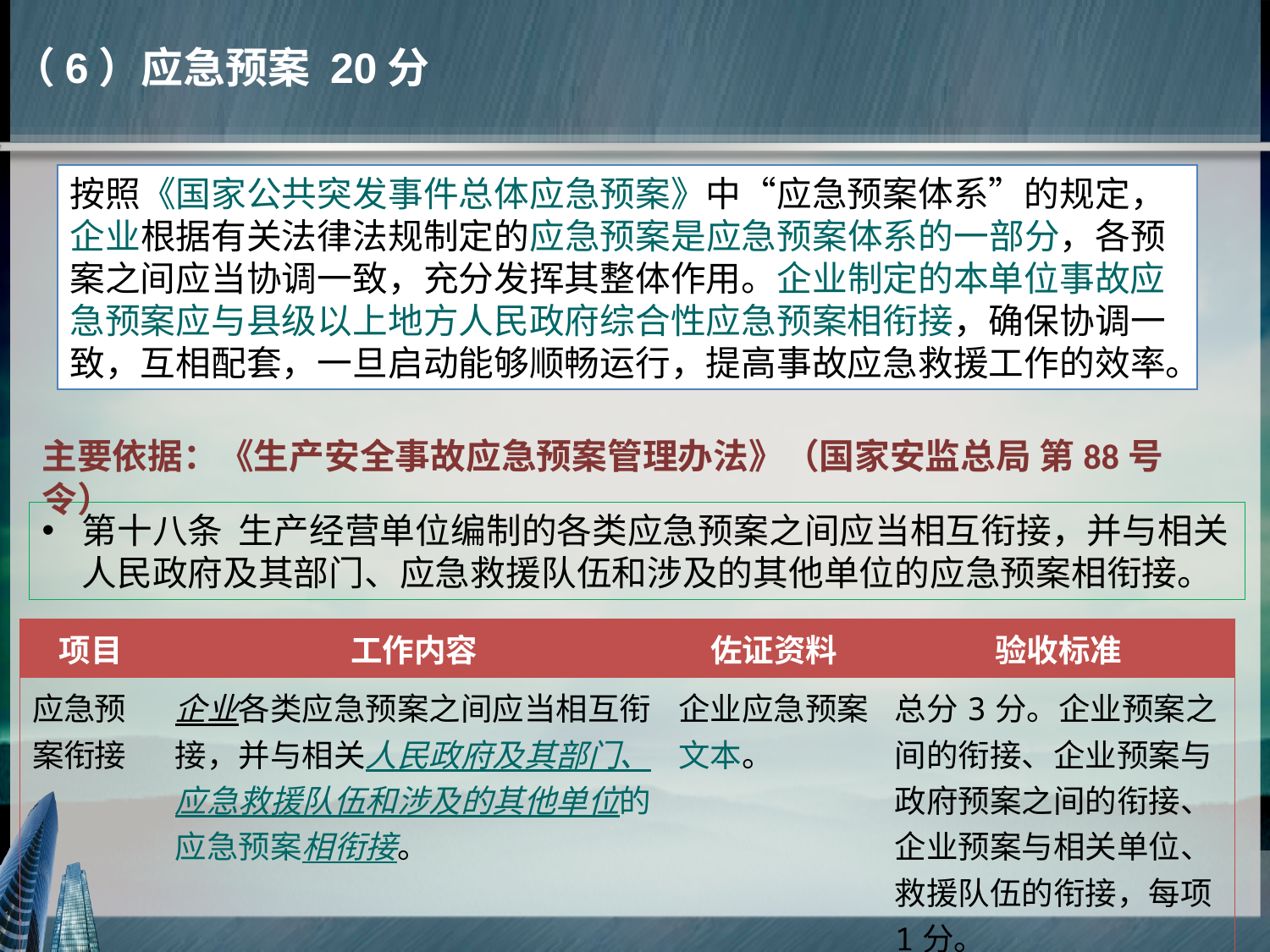

（6）应急预案 20分
按照《国家公共突发事件总体应急预案》中“应急预案体系”的规定，企业根据有关法律法规制定的应急预案是应急预案体系的一部分，各预案之间应当协调一致，充分发挥其整体作用。企业制定的本单位事故应急预案应与县级以上地方人民政府综合性应急预案相衔接，确保协调一致，互相配套，一旦启动能够顺畅运行，提高事故应急救援工作的效率。
主要依据：《生产安全事故应急预案管理办法》（国家安监总局 第88号令）
第十八条  生产经营单位编制的各类应急预案之间应当相互衔接，并与相关人民政府及其部门、应急救援队伍和涉及的其他单位的应急预案相衔接。
| 项目 | 工作内容 | 佐证资料 | 验收标准 |
| --- | --- | --- | --- |
| 应急预案衔接 | 企业各类应急预案之间应当相互衔接，并与相关人民政府及其部门、应急救援队伍和涉及的其他单位的应急预案相衔接。 | 企业应急预案文本。 | 总分3分。企业预案之间的衔接、企业预案与政府预案之间的衔接、企业预案与相关单位、救援队伍的衔接，每项1分。 |